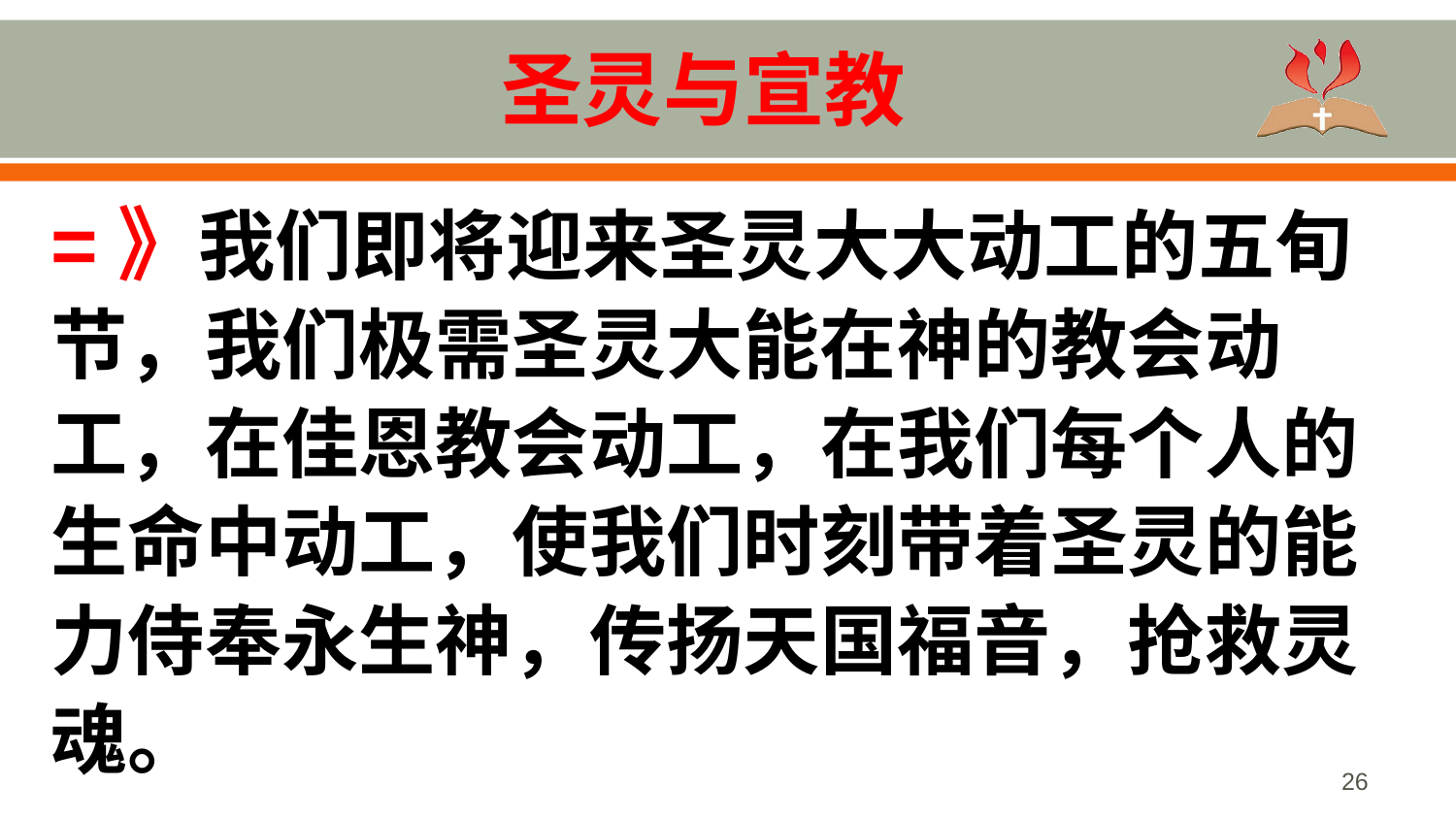

# 圣灵与宣教
=》我们即将迎来圣灵大大动工的五旬节，我们极需圣灵大能在神的教会动工，在佳恩教会动工，在我们每个人的生命中动工，使我们时刻带着圣灵的能力侍奉永生神，传扬天国福音，抢救灵魂。

26